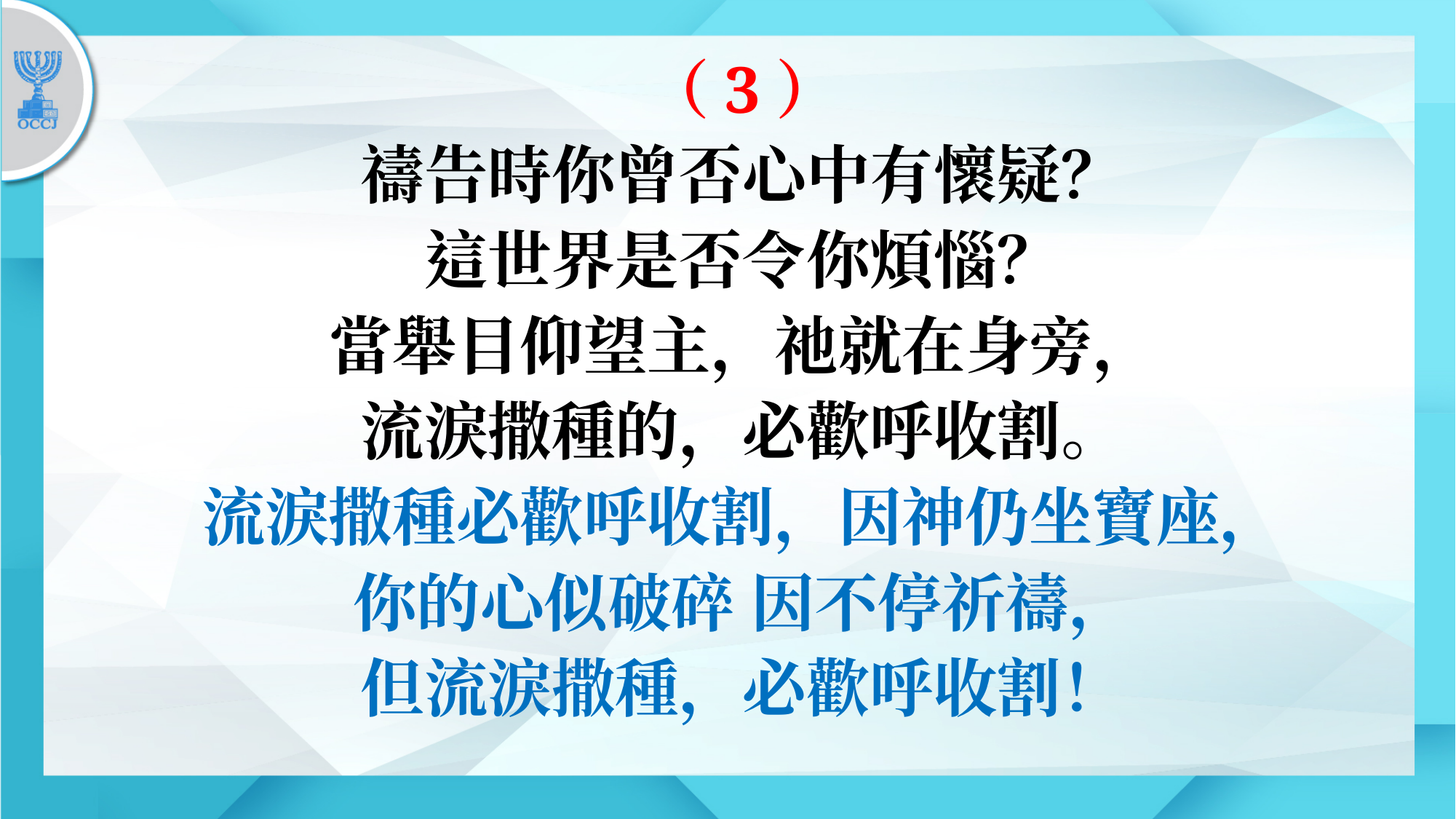

（3）
禱告時你曾否心中有懷疑？
這世界是否令你煩惱？
當舉目仰望主，祂就在身旁，
流淚撒種的，必歡呼收割。
流淚撒種必歡呼收割，因神仍坐寶座，
你的心似破碎 因不停祈禱，
但流淚撒種，必歡呼收割！